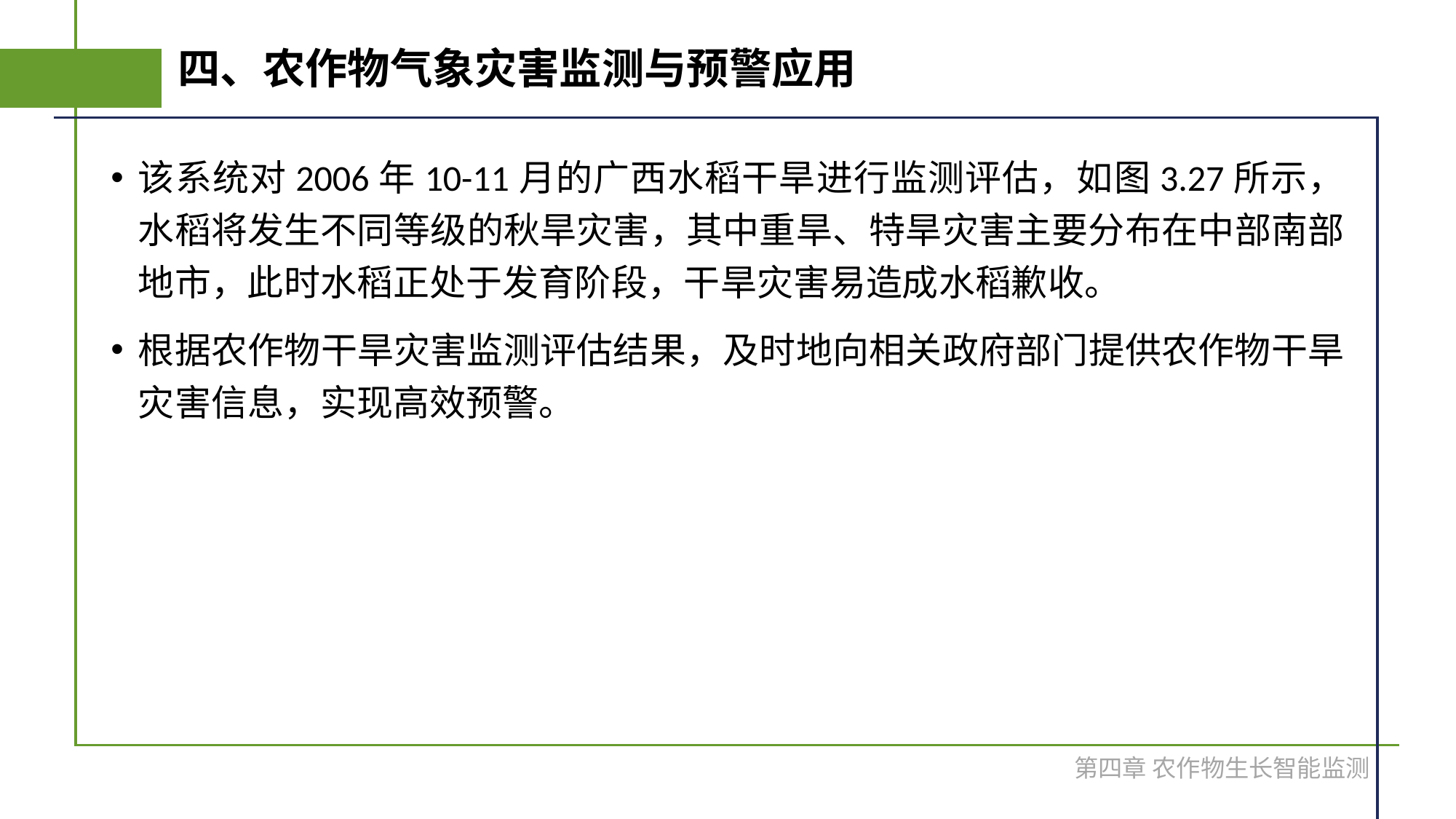

# 四、农作物气象灾害监测与预警应用
该系统对2006年10-11月的广西水稻干旱进行监测评估，如图3.27所示，水稻将发生不同等级的秋旱灾害，其中重旱、特旱灾害主要分布在中部南部地市，此时水稻正处于发育阶段，干旱灾害易造成水稻歉收。
根据农作物干旱灾害监测评估结果，及时地向相关政府部门提供农作物干旱灾害信息，实现高效预警。
第四章 农作物生长智能监测